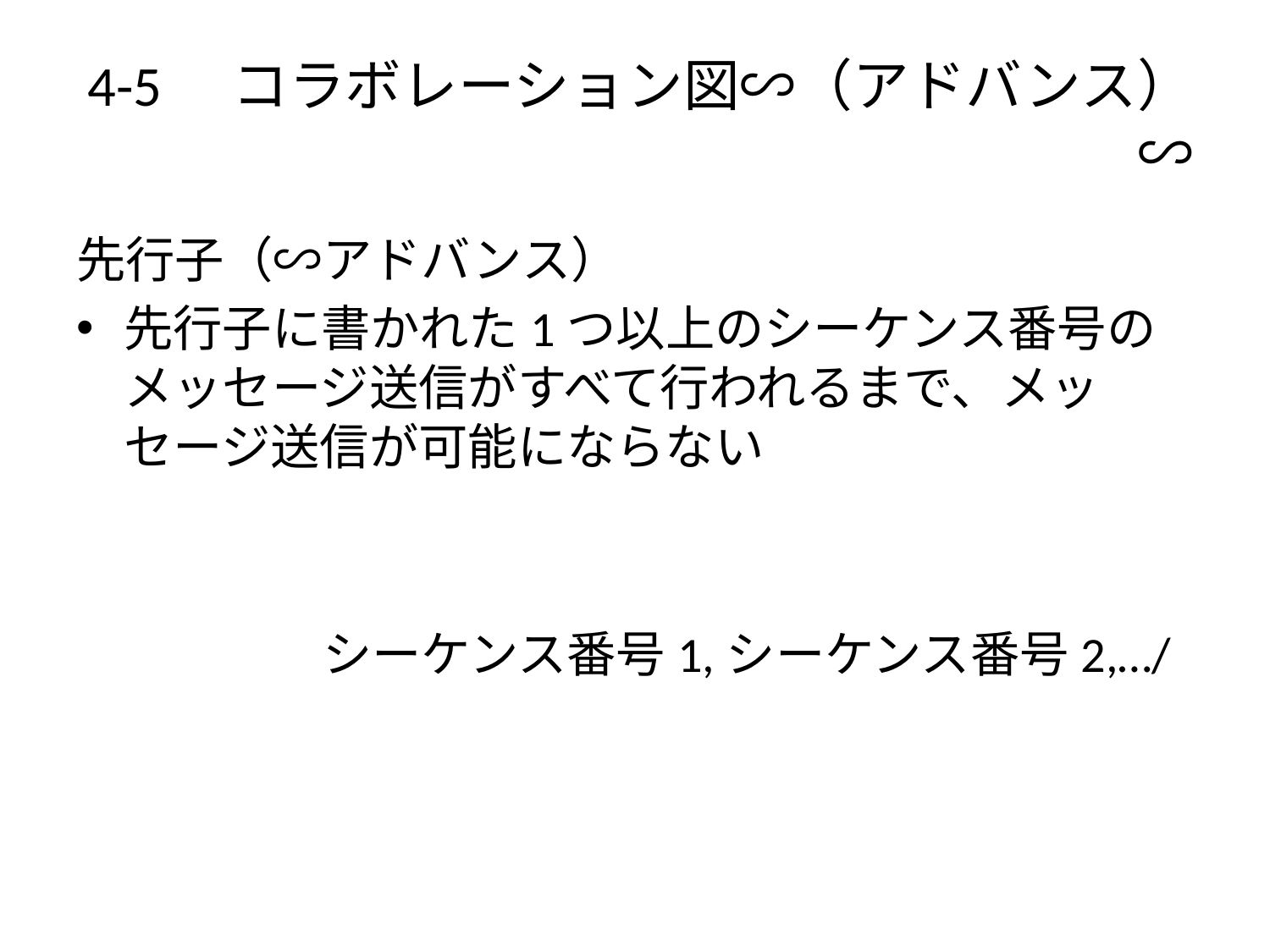

# 4-5　コラボレーション図∽（アドバンス）∽
先行子（∽アドバンス）
先行子に書かれた1つ以上のシーケンス番号のメッセージ送信がすべて行われるまで、メッセージ送信が可能にならない

　　　　　シーケンス番号1,シーケンス番号2,…/